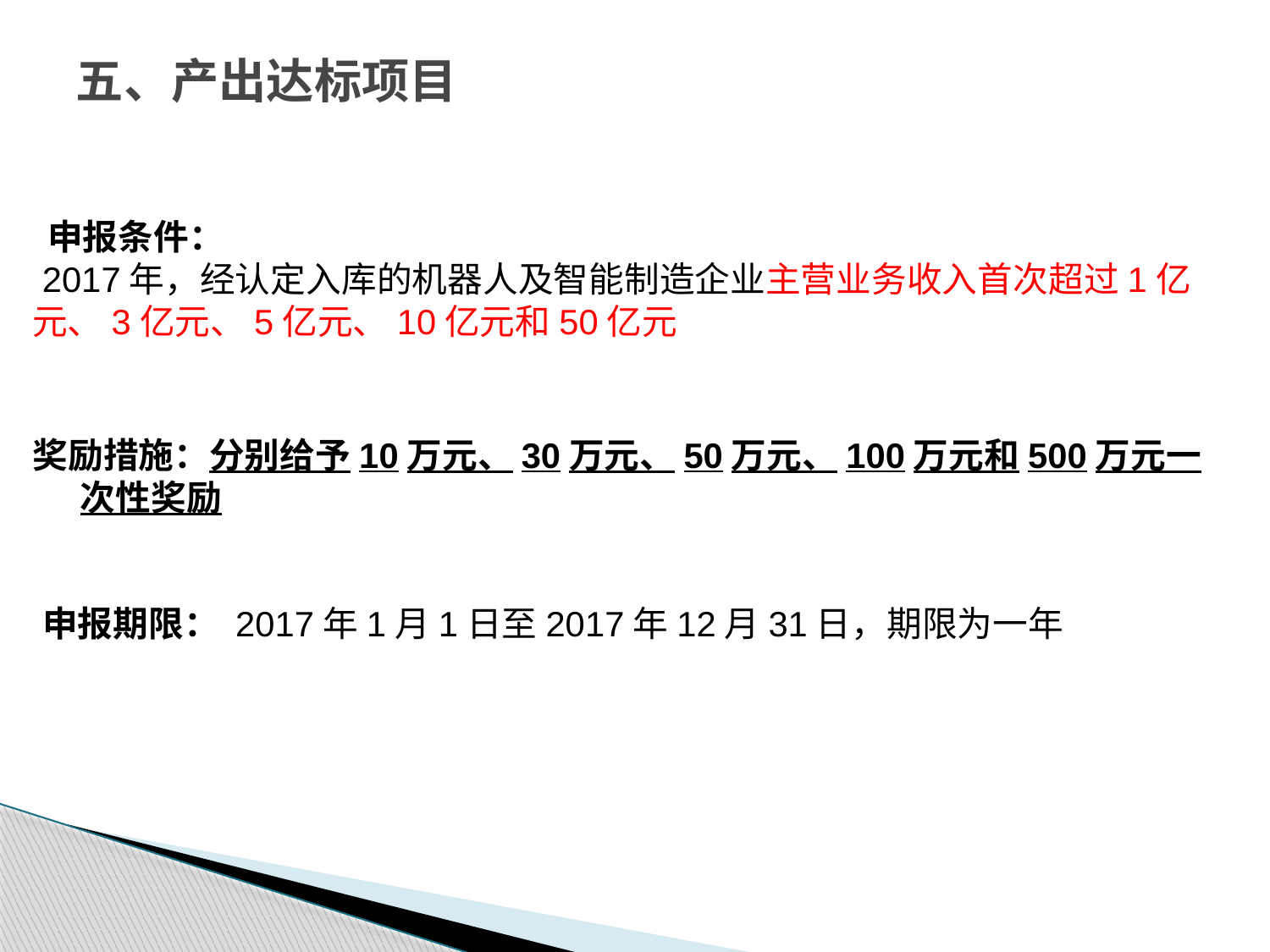

# 五、产出达标项目
申报条件：
 2017年，经认定入库的机器人及智能制造企业主营业务收入首次超过1亿元、3亿元、5亿元、10亿元和50亿元
奖励措施：分别给予10万元、30万元、50万元、100万元和500万元一次性奖励
申报期限： 2017年1月1日至2017年12月31日，期限为一年